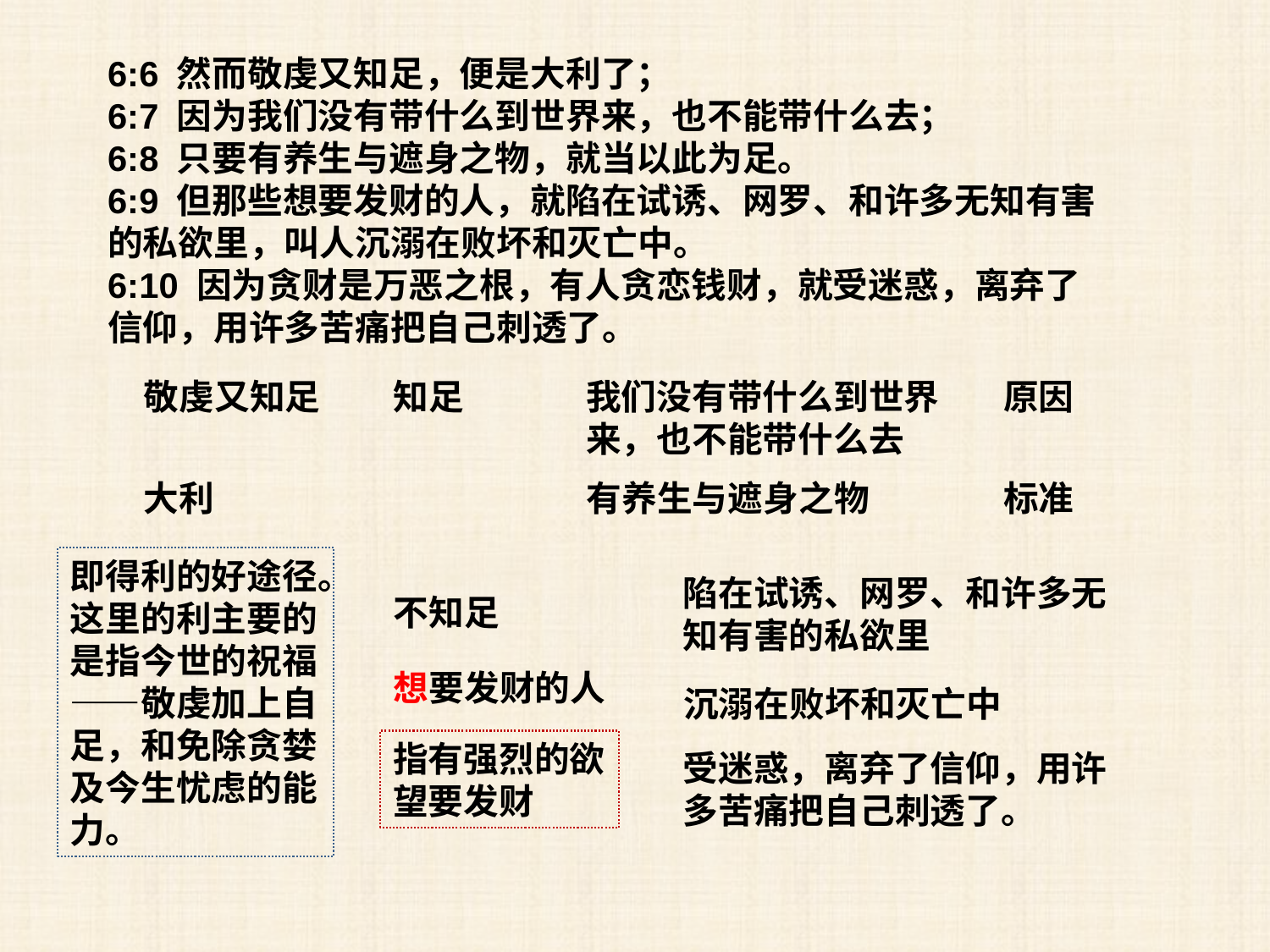

6:6 然而敬虔又知足，便是大利了；
6:7 因为我们没有带什么到世界来，也不能带什么去；
6:8 只要有养生与遮身之物，就当以此为足。
6:9 但那些想要发财的人，就陷在试诱、网罗、和许多无知有害的私欲里，叫人沉溺在败坏和灭亡中。
6:10 因为贪财是万恶之根，有人贪恋钱财，就受迷惑，离弃了信仰，用许多苦痛把自己刺透了。
敬虔又知足
知足
我们没有带什么到世界来，也不能带什么去
原因
大利
有养生与遮身之物
标准
即得利的好途径。这里的利主要的是指今世的祝福——敬虔加上自足，和免除贪婪及今生忧虑的能力。
陷在试诱、网罗、和许多无知有害的私欲里
不知足
想要发财的人
沉溺在败坏和灭亡中
指有强烈的欲望要发财
受迷惑，离弃了信仰，用许多苦痛把自己刺透了。